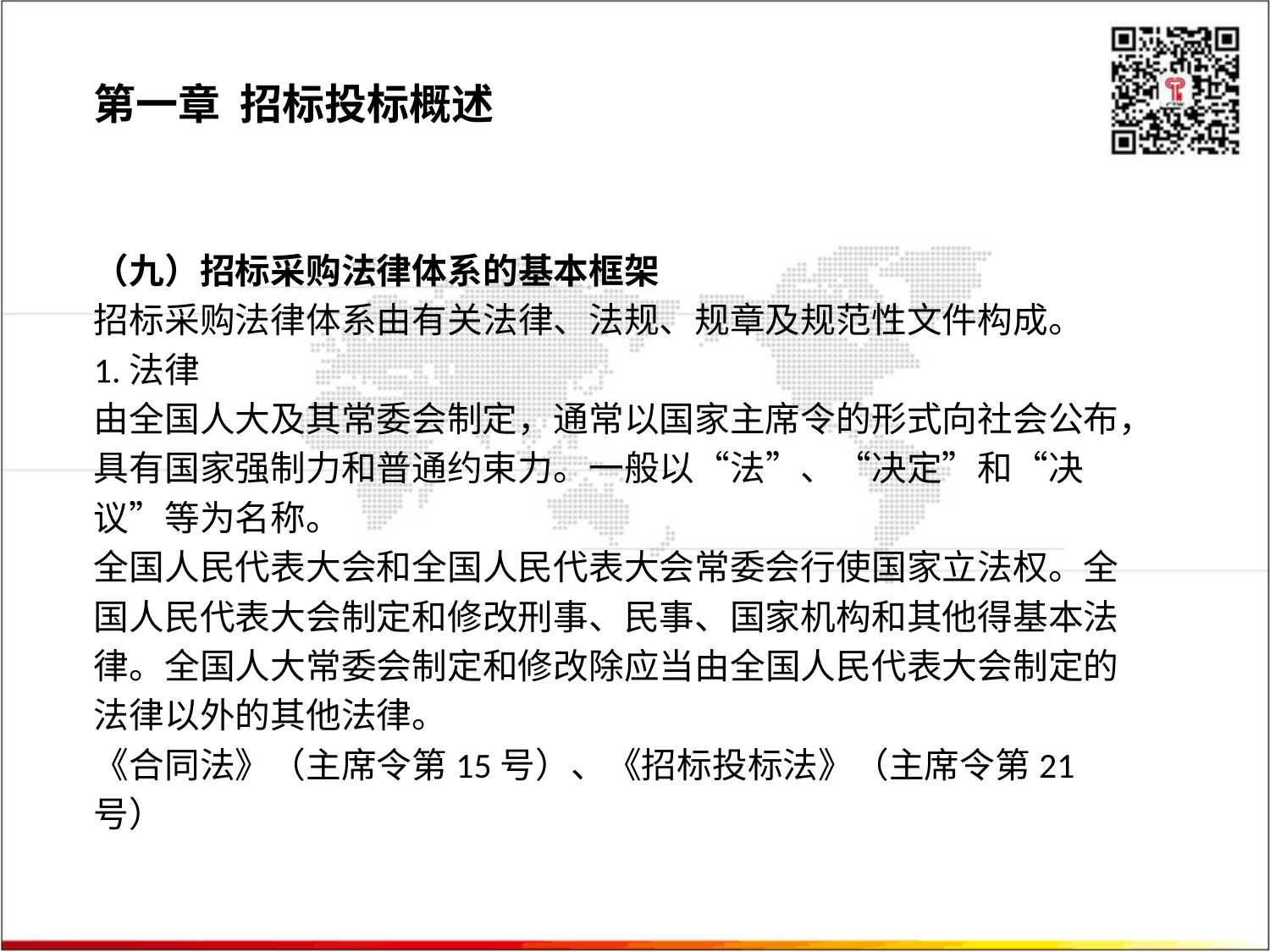

第一章  招标投标概述
（九）招标采购法律体系的基本框架
招标采购法律体系由有关法律、法规、规章及规范性文件构成。
1.法律
由全国人大及其常委会制定，通常以国家主席令的形式向社会公布，具有国家强制力和普通约束力。一般以“法”、“决定”和“决议”等为名称。
全国人民代表大会和全国人民代表大会常委会行使国家立法权。全国人民代表大会制定和修改刑事、民事、国家机构和其他得基本法律。全国人大常委会制定和修改除应当由全国人民代表大会制定的法律以外的其他法律。
《合同法》（主席令第15号）、《招标投标法》（主席令第21号）